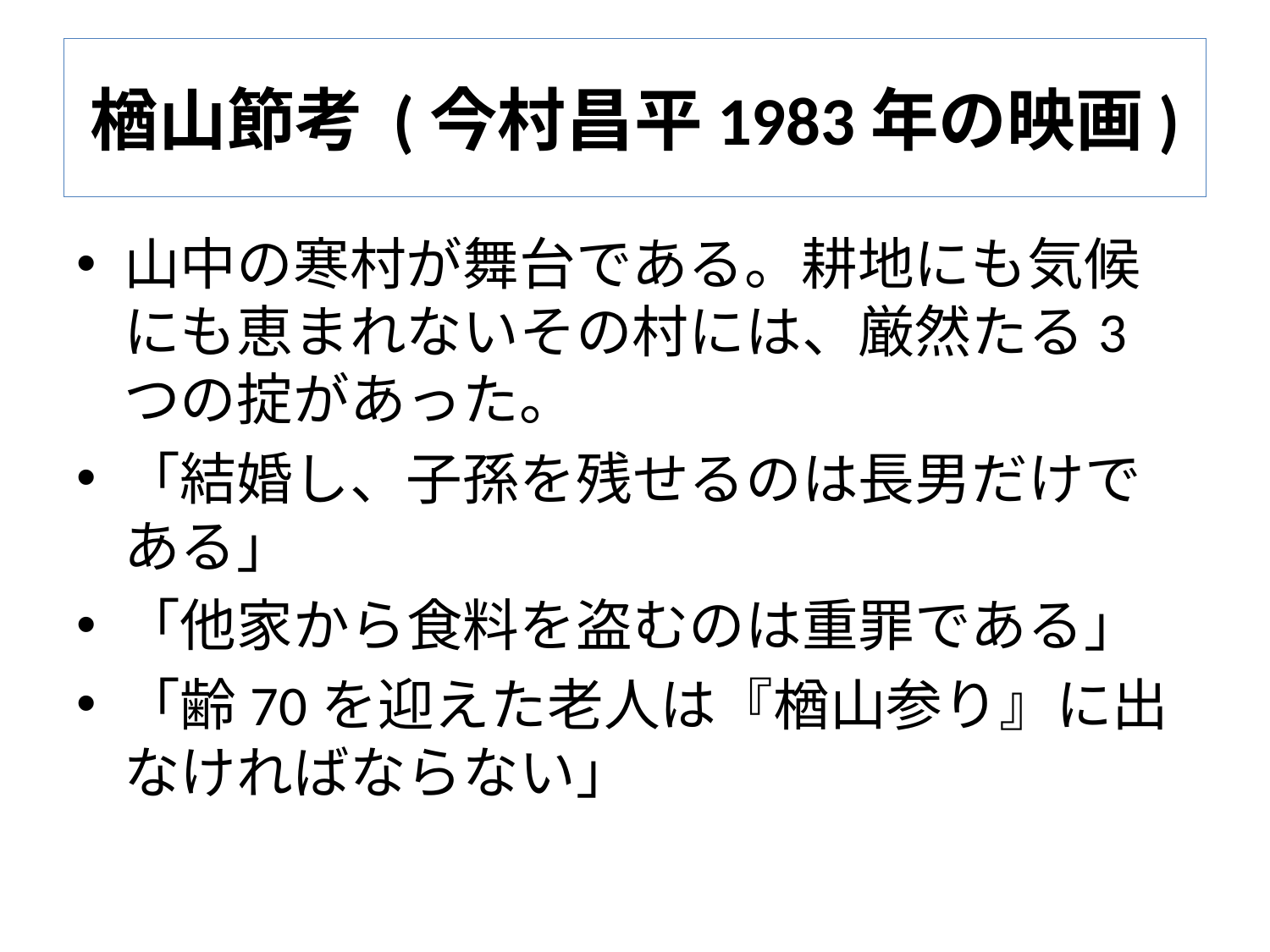

# 楢山節考 (今村昌平1983年の映画)
山中の寒村が舞台である。耕地にも気候にも恵まれないその村には、厳然たる3つの掟があった。
「結婚し、子孫を残せるのは長男だけである」
「他家から食料を盗むのは重罪である」
「齢70を迎えた老人は『楢山参り』に出なければならない」